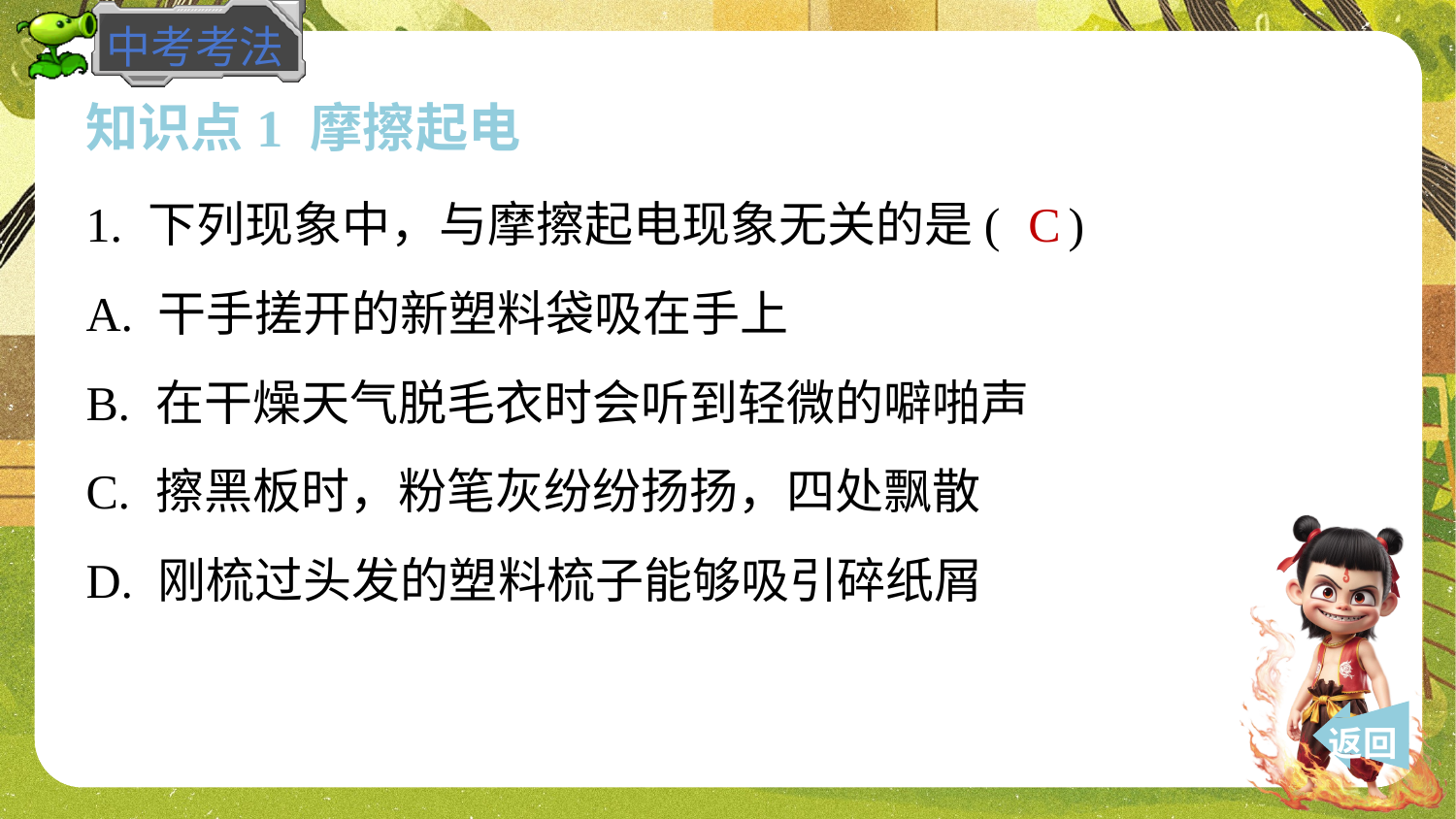

知识点1 摩擦起电
1. 下列现象中，与摩擦起电现象无关的是(     )
C
A. 干手搓开的新塑料袋吸在手上
B. 在干燥天气脱毛衣时会听到轻微的噼啪声
C. 擦黑板时，粉笔灰纷纷扬扬，四处飘散
D. 刚梳过头发的塑料梳子能够吸引碎纸屑
 返回